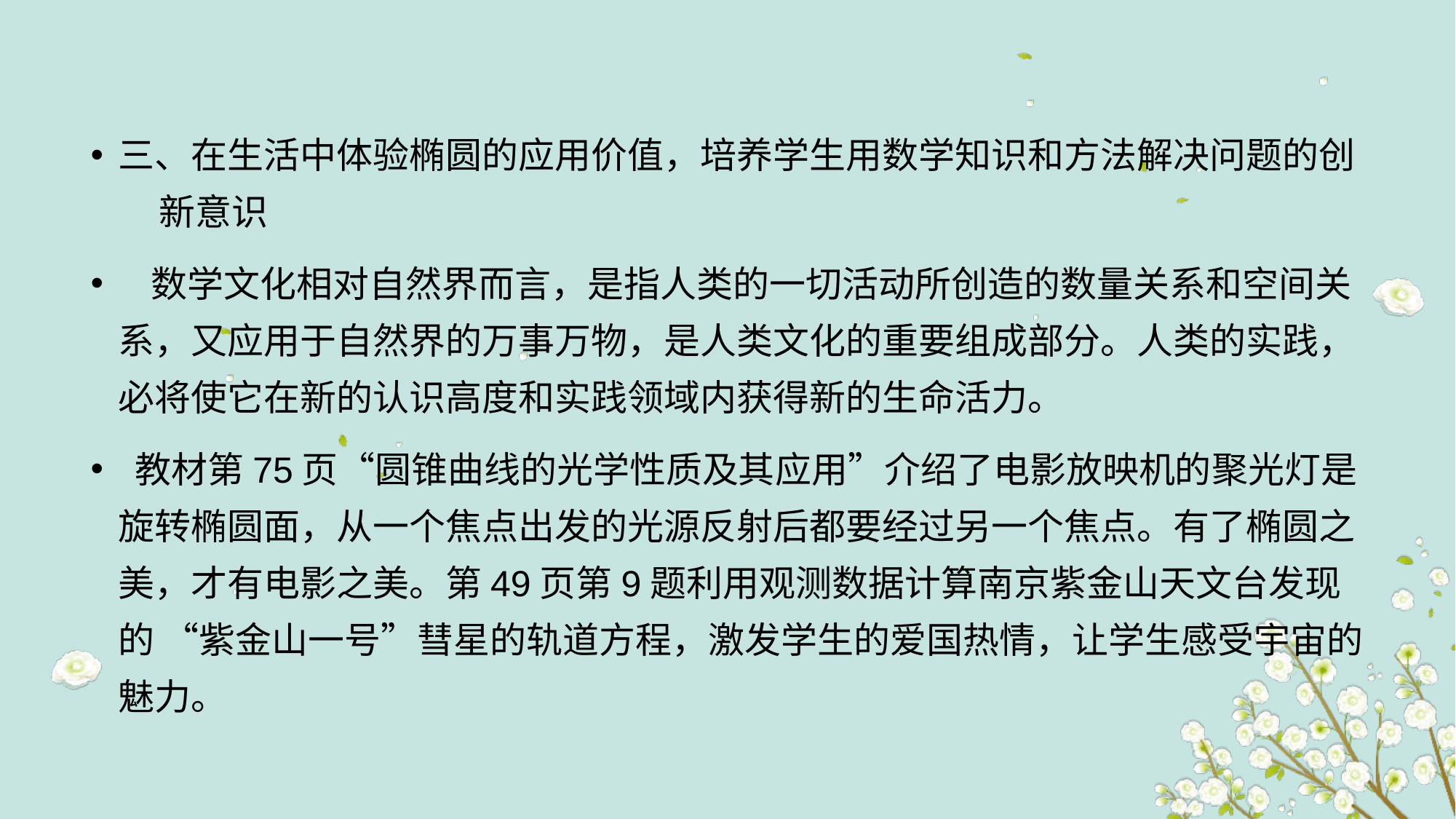

三、在生活中体验椭圆的应用价值，培养学生用数学知识和方法解决问题的创       新意识
   数学文化相对自然界而言，是指人类的一切活动所创造的数量关系和空间关系，又应用于自然界的万事万物，是人类文化的重要组成部分。人类的实践，必将使它在新的认识高度和实践领域内获得新的生命活力。
 教材第75页“圆锥曲线的光学性质及其应用”介绍了电影放映机的聚光灯是旋转椭圆面，从一个焦点出发的光源反射后都要经过另一个焦点。有了椭圆之美，才有电影之美。第49页第9题利用观测数据计算南京紫金山天文台发现的 “紫金山一号”彗星的轨道方程，激发学生的爱国热情，让学生感受宇宙的魅力。